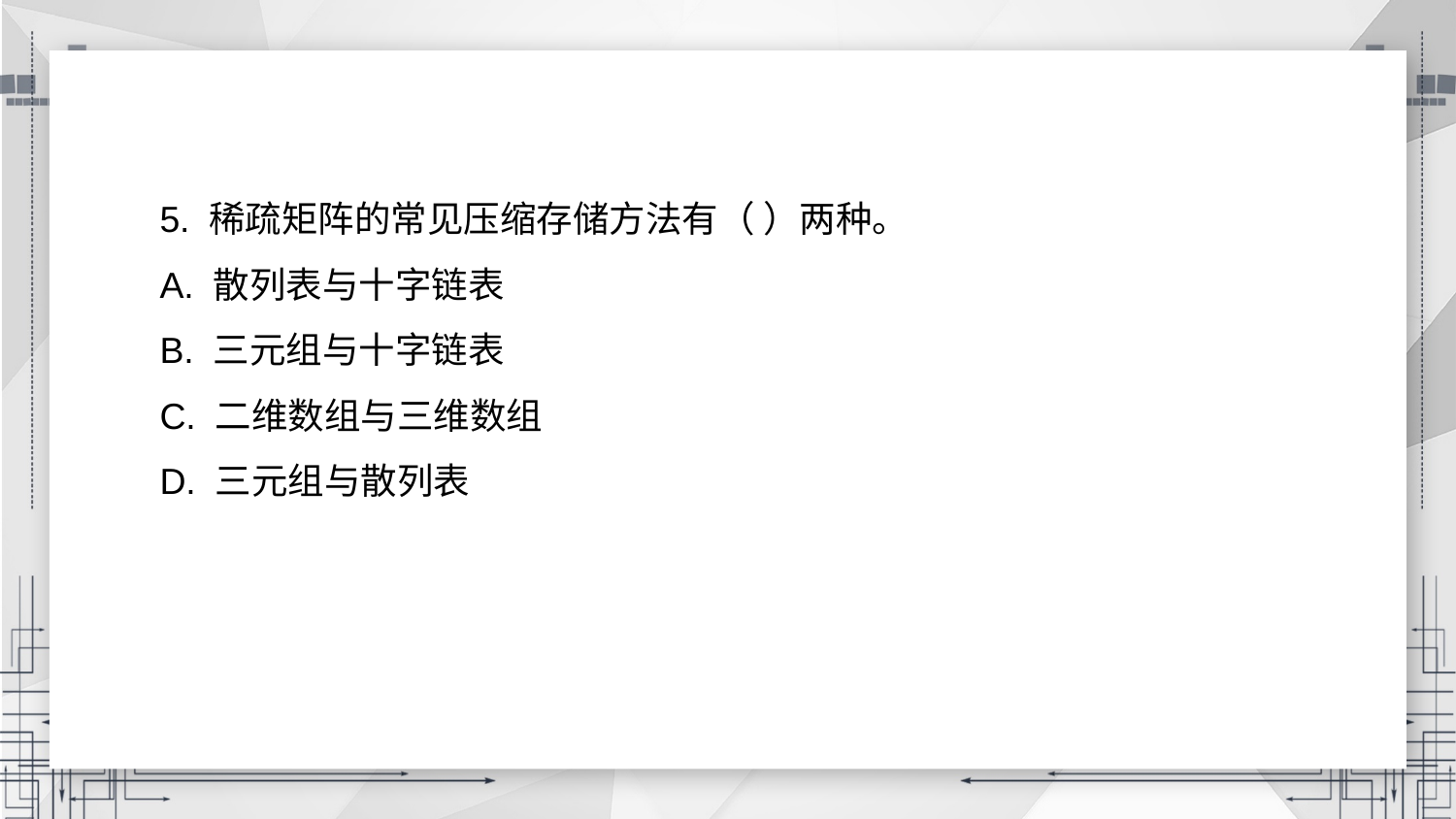

5. 稀疏矩阵的常见压缩存储方法有（ ）两种。
A. 散列表与十字链表
B. 三元组与十字链表
C. 二维数组与三维数组
D. 三元组与散列表